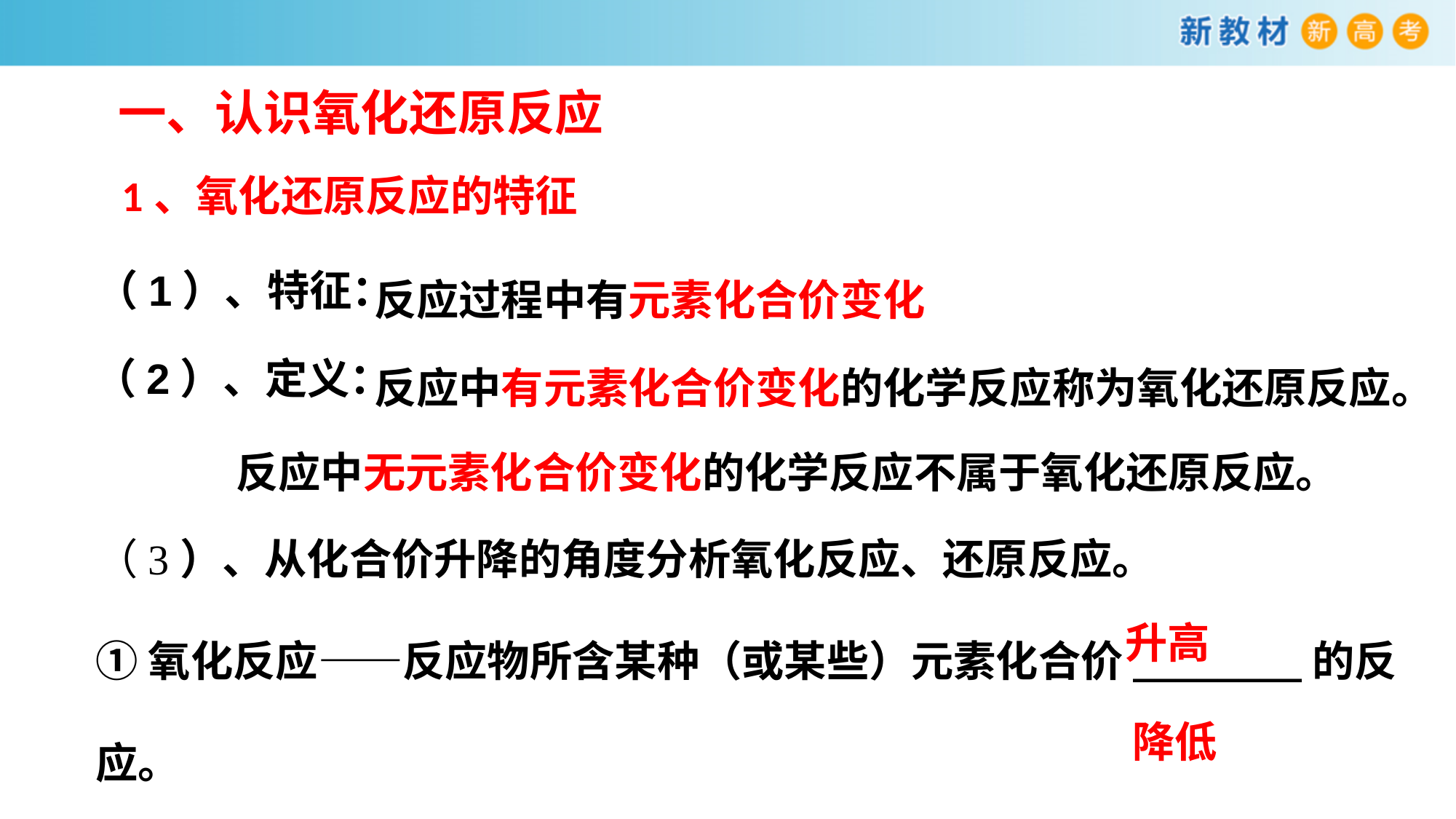

一、认识氧化还原反应
1、氧化还原反应的特征
反应过程中有元素化合价变化
（1）、特征：
反应中有元素化合价变化的化学反应称为氧化还原反应。
（2）、定义：
反应中无元素化合价变化的化学反应不属于氧化还原反应。
（3）、从化合价升降的角度分析氧化反应、还原反应。
①氧化反应——反应物所含某种（或某些）元素化合价________的反应。
②还原反应——反应物所含某种（或某些）元素化合价________的反应。
升高
降低